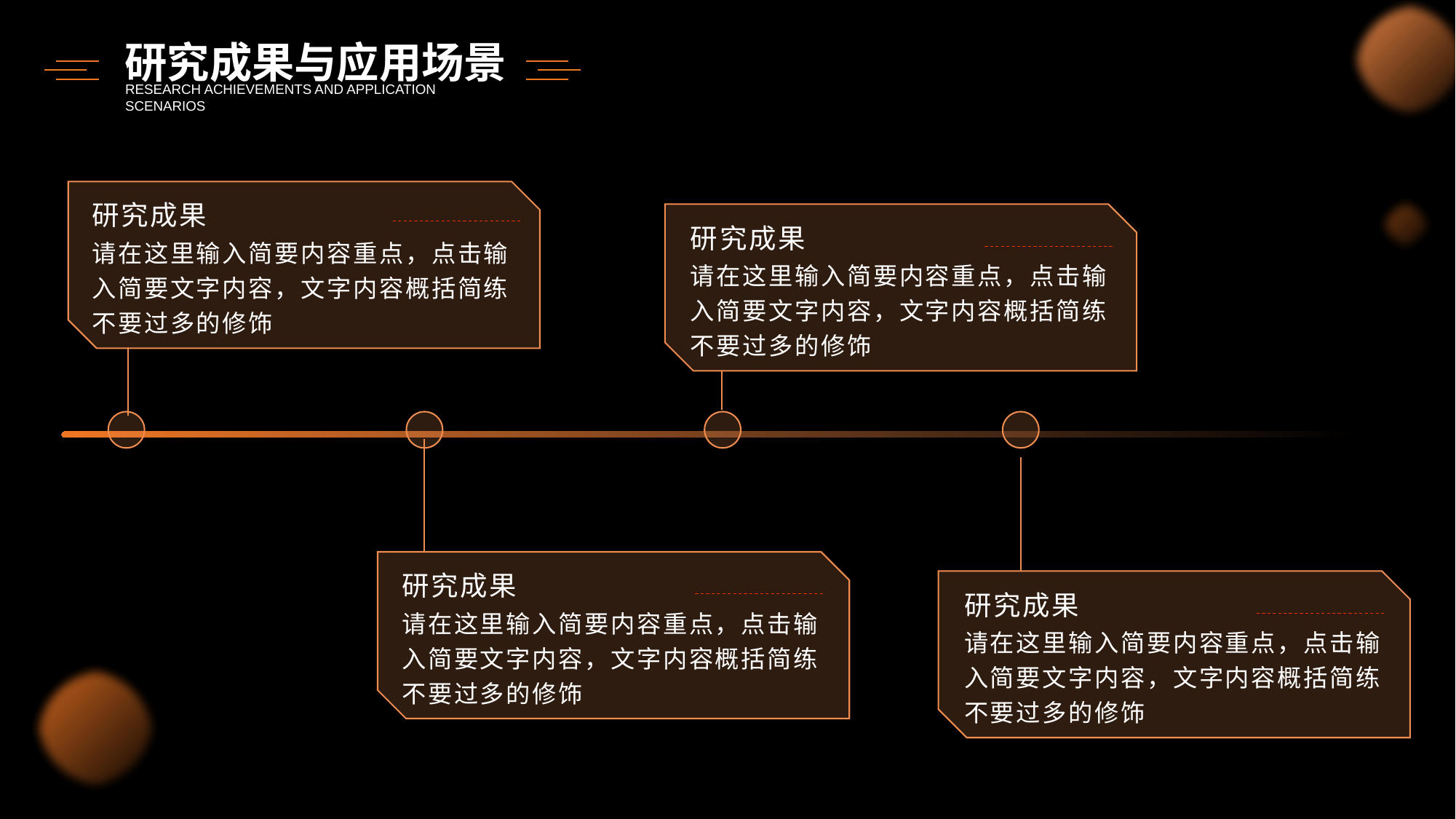

研究成果与应用场景
RESEARCH ACHIEVEMENTS AND APPLICATION SCENARIOS

研究成果
请在这里输入简要内容重点，点击输入简要文字内容，文字内容概括简练不要过多的修饰

研究成果
请在这里输入简要内容重点，点击输入简要文字内容，文字内容概括简练不要过多的修饰

研究成果
请在这里输入简要内容重点，点击输入简要文字内容，文字内容概括简练不要过多的修饰

研究成果
请在这里输入简要内容重点，点击输入简要文字内容，文字内容概括简练不要过多的修饰